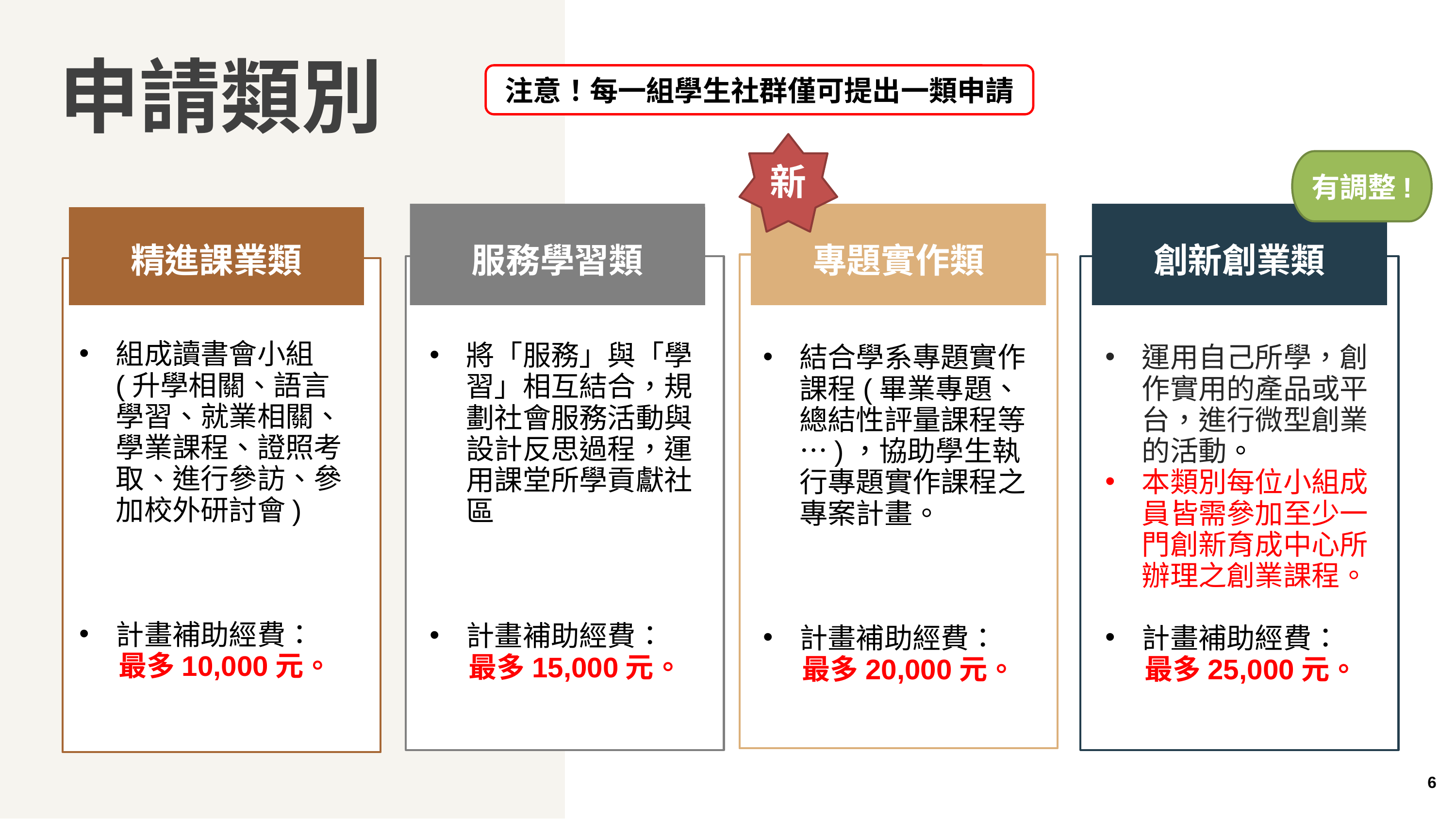

申請類別
注意！每一組學生社群僅可提出一類申請
新
有調整!

精進課業類
服務學習類
專題實作類
創新創業類

將「服務」與「學習」相互結合，規劃社會服務活動與設計反思過程，運用課堂所學貢獻社區

計畫補助經費：
     最多15,000元。

結合學系專題實作課程(畢業專題、總結性評量課程等…)，協助學生執行專題實作課程之專案計畫。

計畫補助經費：
     最多20,000元。
運用自己所學，創作實用的產品或平台，進行微型創業的活動。
本類別每位小組成員皆需參加至少一門創新育成中心所辦理之創業課程。

計畫補助經費：
     最多25,000元。
組成讀書會小組(升學相關、語言學習、就業相關、學業課程、證照考取、進行參訪、參加校外研討會)

計畫補助經費：
     最多10,000元。

6